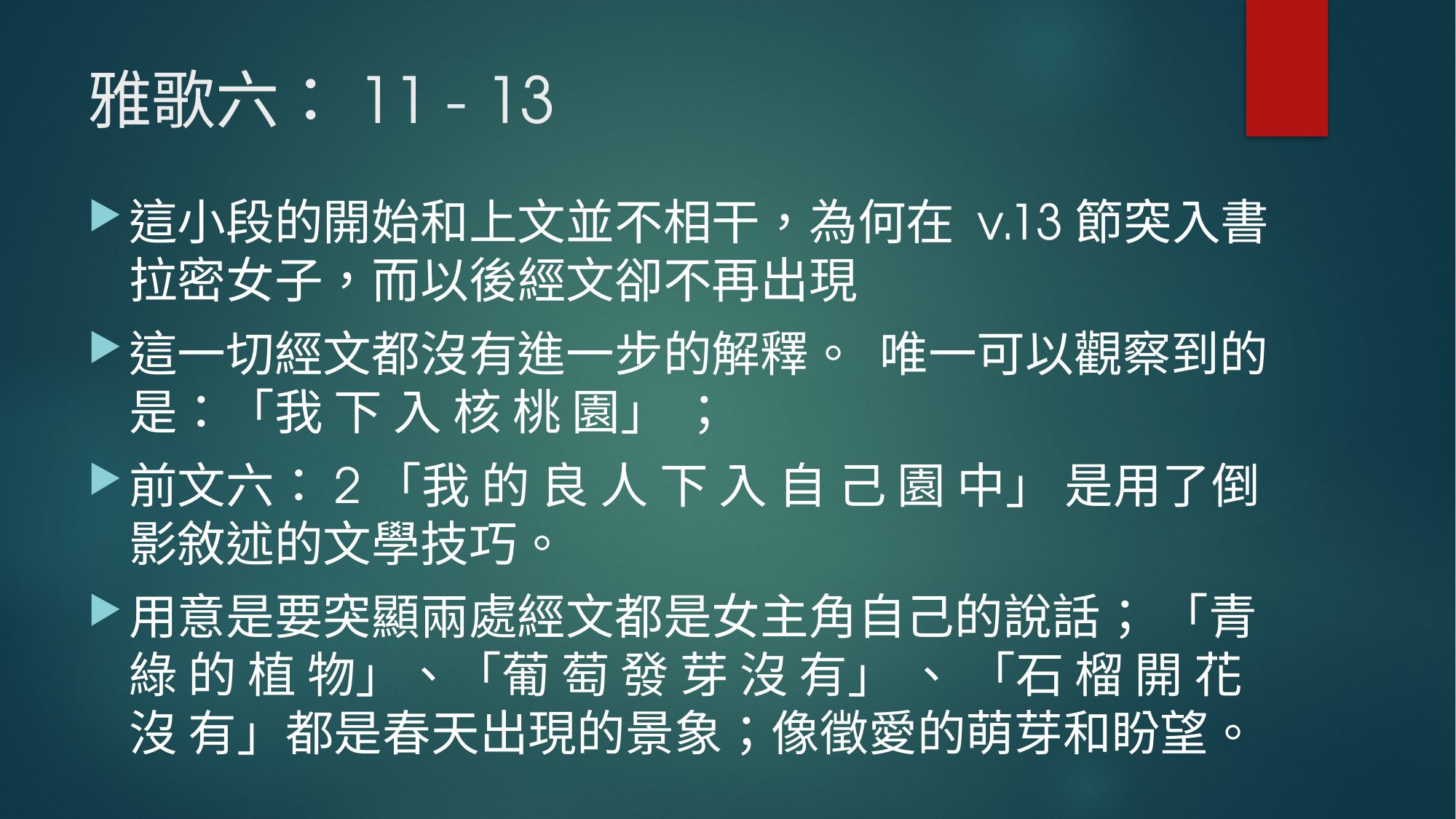

# 雅歌六：11 - 13
這小段的開始和上文並不相干，為何在 v.13節突入書拉密女子，而以後經文卻不再出現
這一切經文都沒有進一步的解釋。  唯一可以觀察到的是：「我 下 入 核 桃 園」 ；
前文六：2「我 的 良 人 下 入 自 己 園 中」 是用了倒影敘述的文學技巧。
用意是要突顯兩處經文都是女主角自己的說話； 「青 綠 的 植 物」、「葡 萄 發 芽 沒 有」 、 「石 榴 開 花 沒 有」都是春天出現的景象；像徵愛的萌芽和盼望。